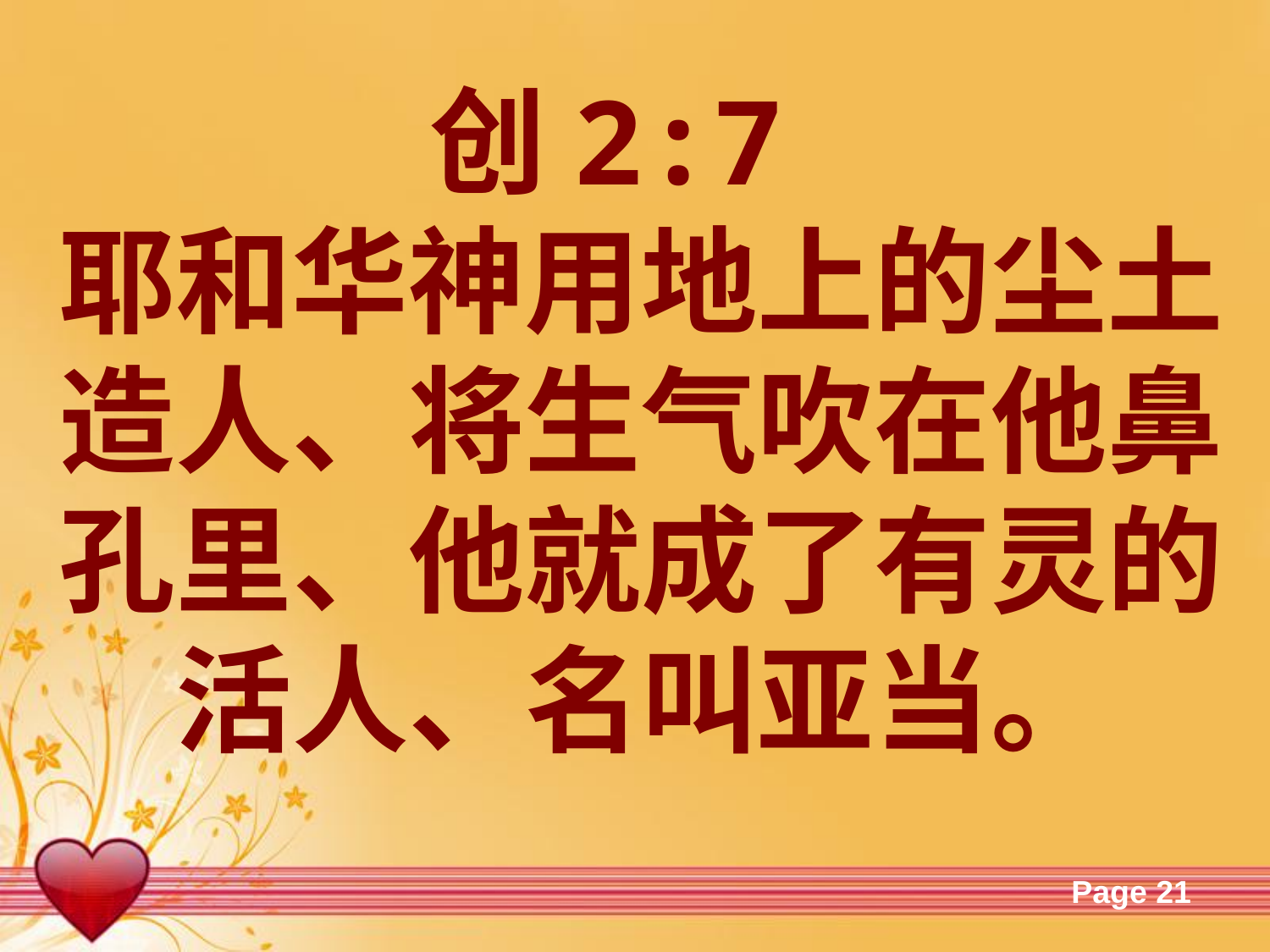

创2:7
耶和华神用地上的尘土造人、将生气吹在他鼻孔里、他就成了有灵的活人、名叫亚当。